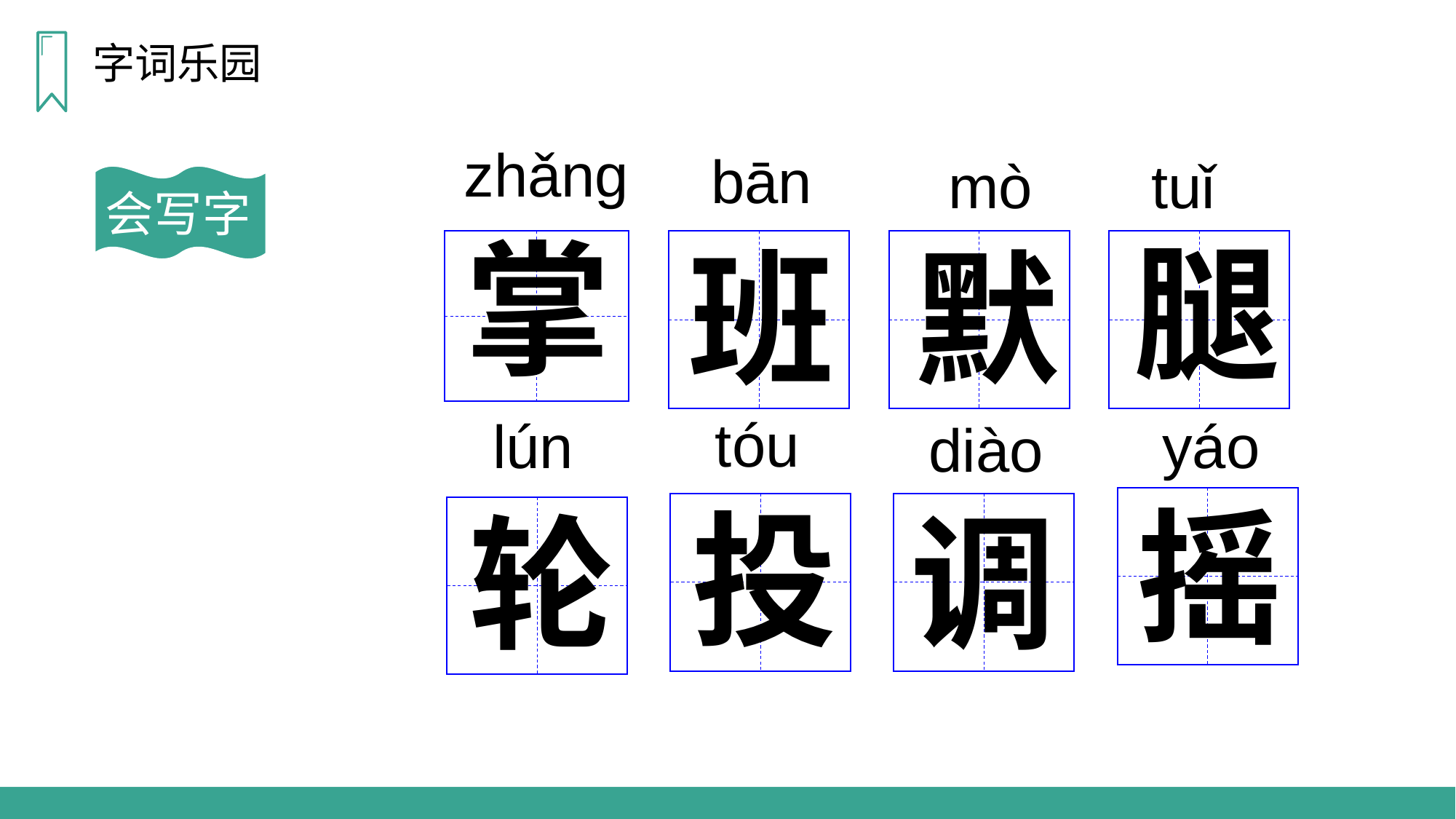

字词乐园
zhǎnɡ
bān
tuǐ
mò
会写字
掌
腿
班
默

tóu
lún
yáo
diào
摇
投
调
轮